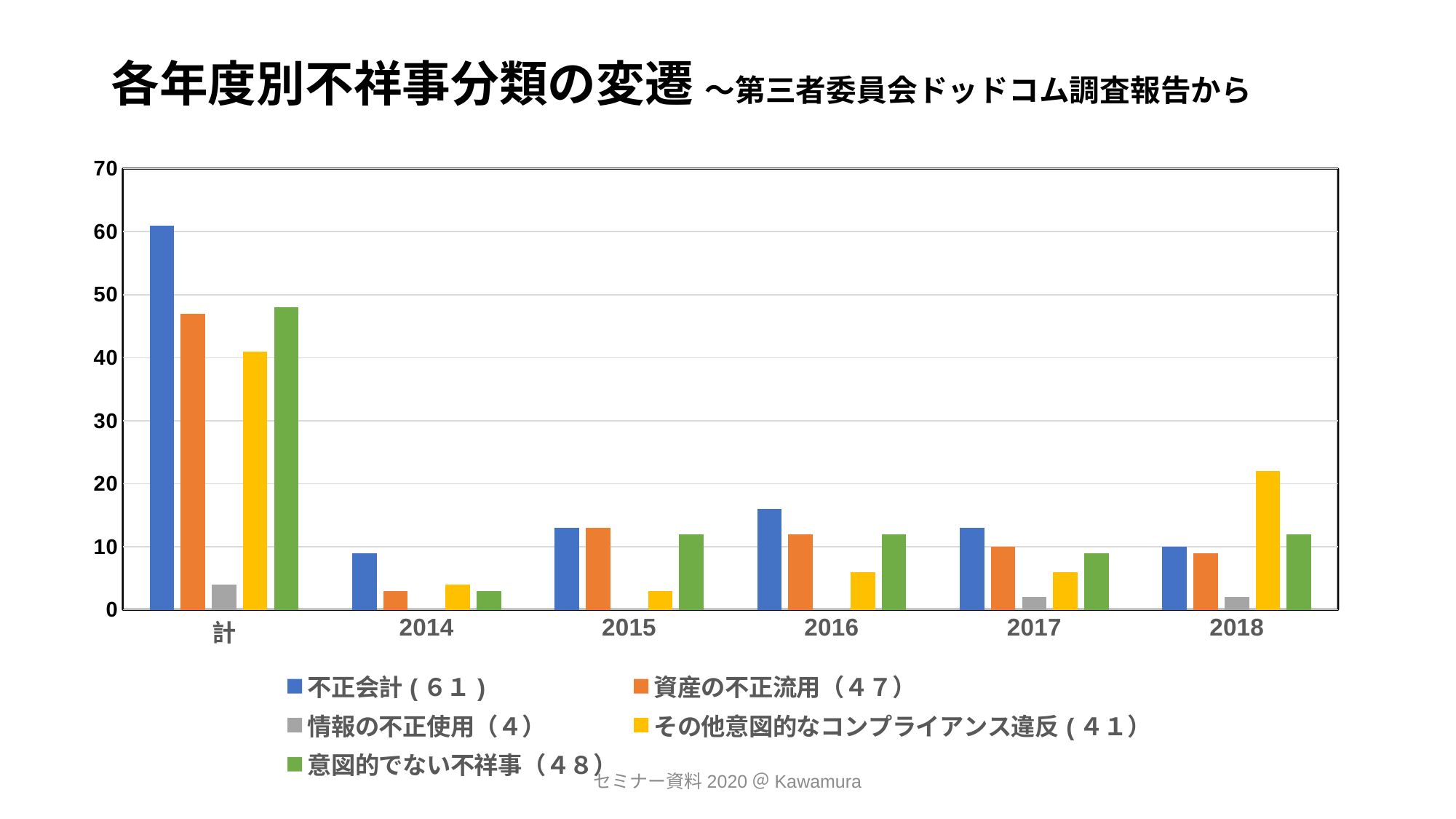

# 各年度別不祥事分類の変遷 ～第三者委員会ドッドコム調査報告から

### Chart

| Category | 不正会計(６１) | 資産の不正流用（４７） | 情報の不正使用（４） | その他意図的なコンプライアンス違反(４１） | 意図的でない不祥事（４８） |
|---|---|---|---|---|---|
| 計 | 61.0 | 47.0 | 4.0 | 41.0 | 48.0 |
| 2014 | 9.0 | 3.0 | None | 4.0 | 3.0 |
| 2015 | 13.0 | 13.0 | None | 3.0 | 12.0 |
| 2016 | 16.0 | 12.0 | None | 6.0 | 12.0 |
| 2017 | 13.0 | 10.0 | 2.0 | 6.0 | 9.0 |
| 2018 | 10.0 | 9.0 | 2.0 | 22.0 | 12.0 |
セミナー資料2020＠Kawamura